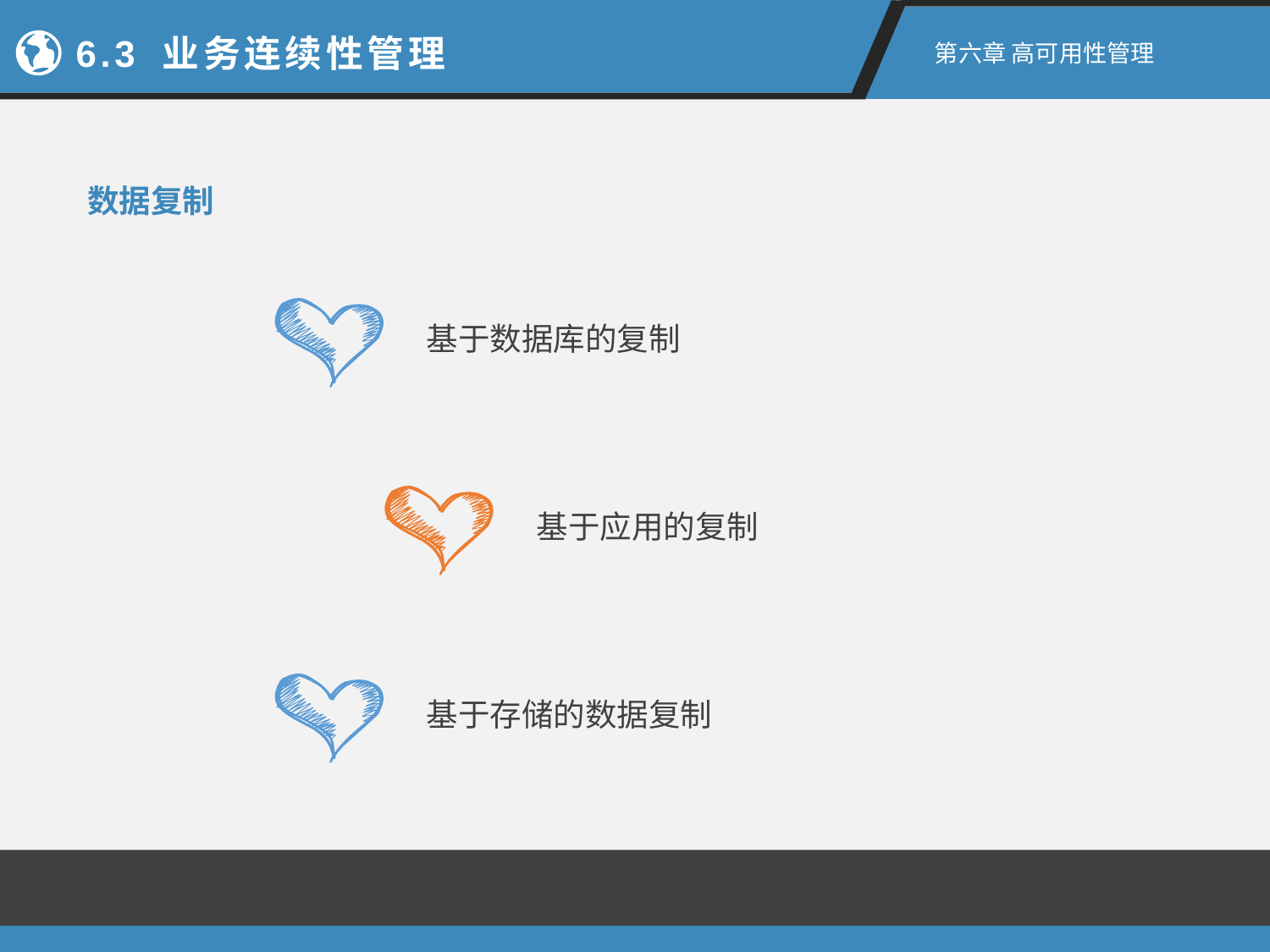

6.3 业务连续性管理

第六章 高可用性管理
数据复制
基于数据库的复制

基于应用的复制

基于存储的数据复制